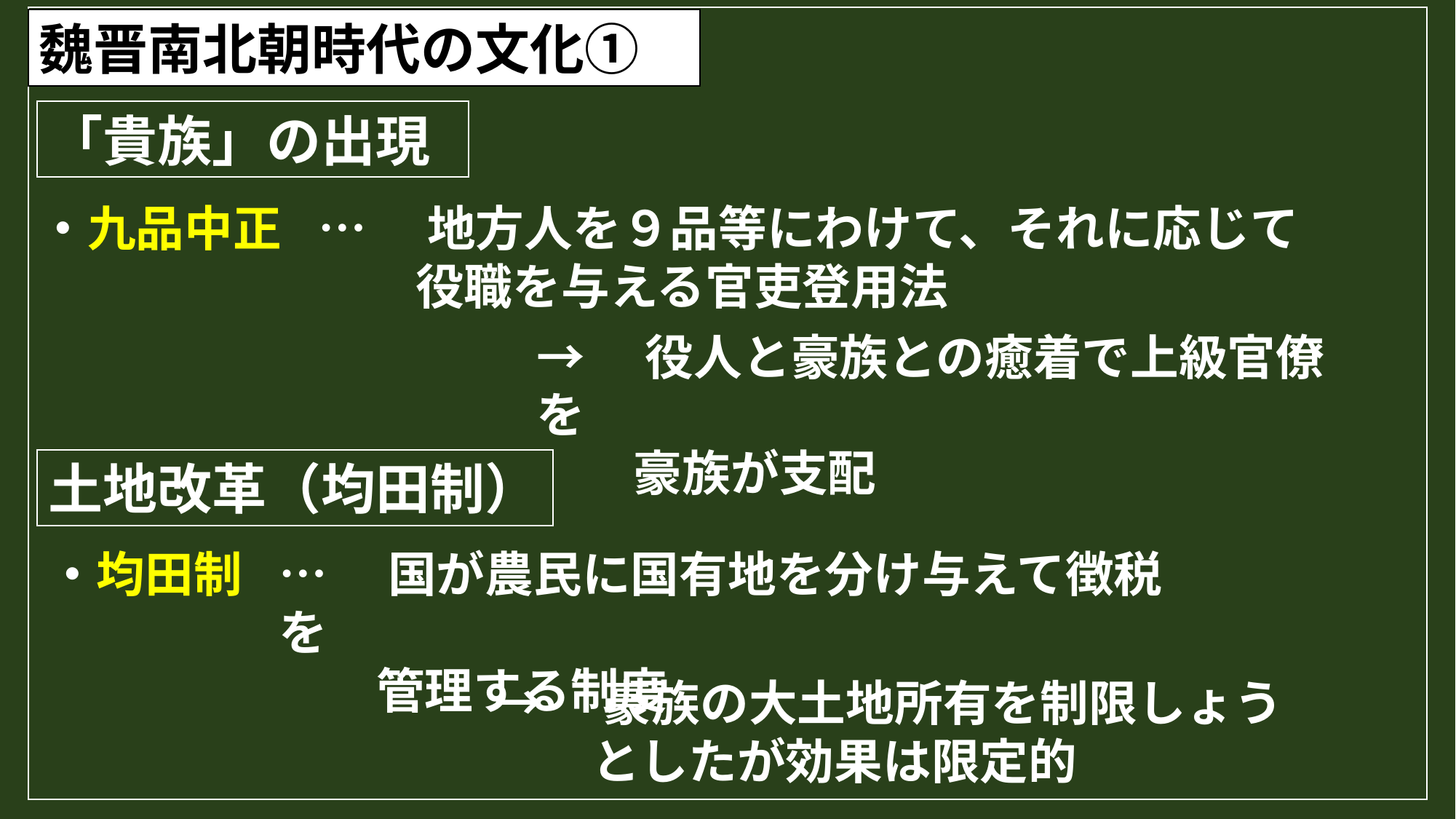

魏晋南北朝時代の文化①
「貴族」の出現
…　地方人を９品等にわけて、それに応じて
　　役職を与える官吏登用法
・九品中正
→　役人と豪族との癒着で上級官僚を
　　豪族が支配
土地改革（均田制）
…　国が農民に国有地を分け与えて徴税を
　　管理する制度
・均田制
→　豪族の大土地所有を制限しょう
　　としたが効果は限定的